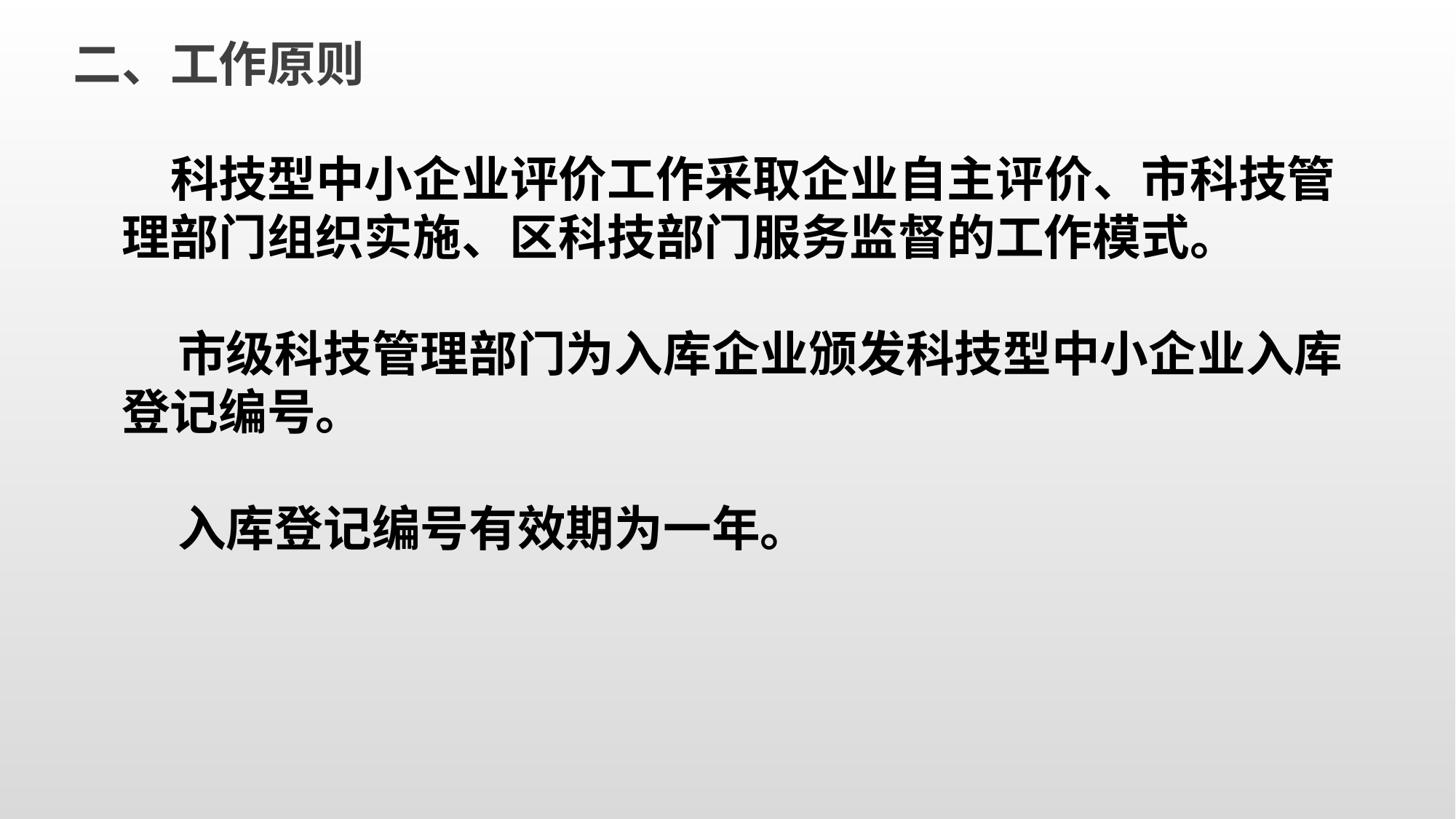

二、工作原则

    科技型中小企业评价工作采取企业自主评价、市科技管理部门组织实施、区科技部门服务监督的工作模式。

    市级科技管理部门为入库企业颁发科技型中小企业入库登记编号。

    入库登记编号有效期为一年。